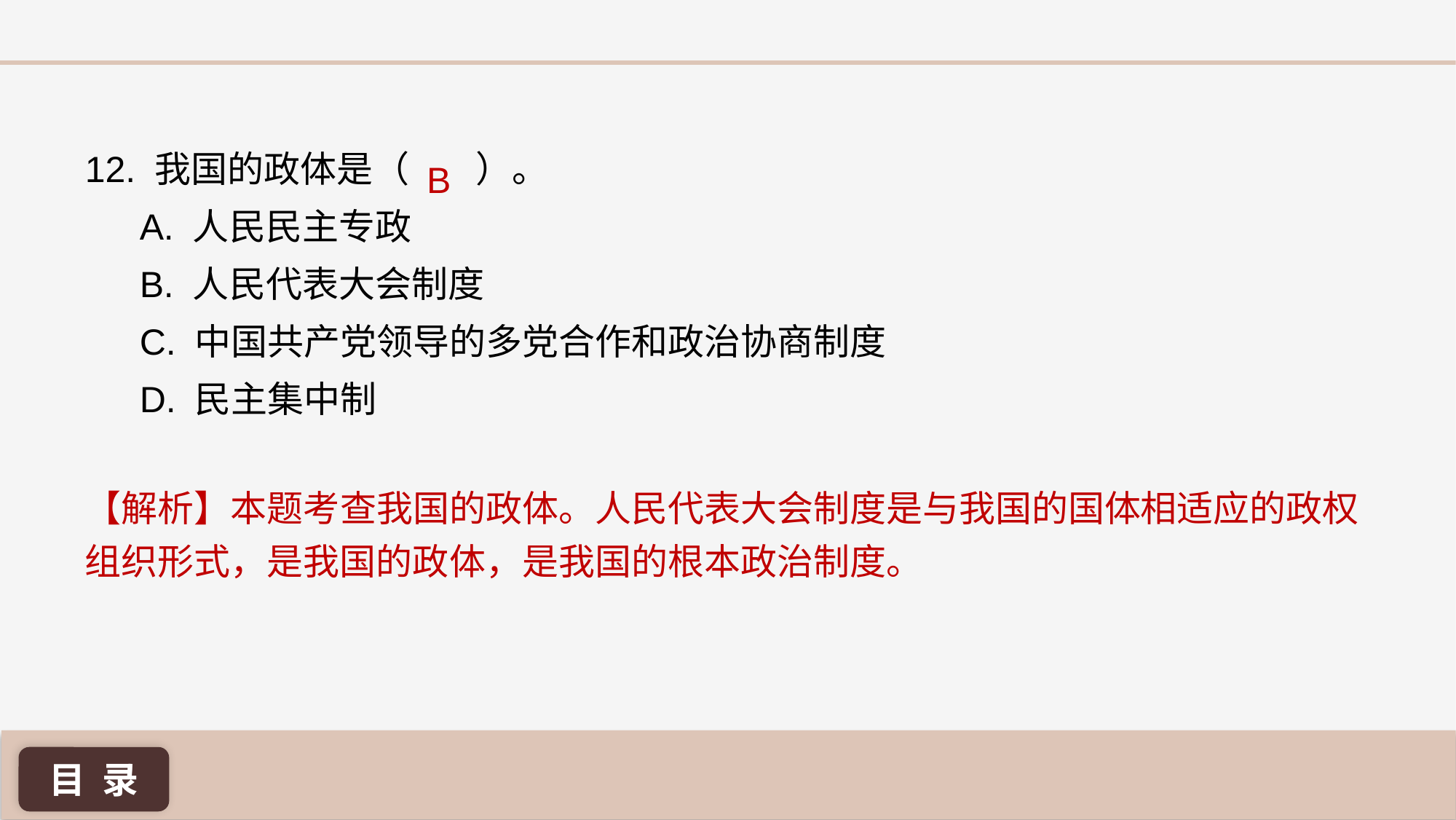

12. 我国的政体是（ 	 ）。
A. 人民民主专政
B. 人民代表大会制度
C. 中国共产党领导的多党合作和政治协商制度
D. 民主集中制
B
【解析】本题考查我国的政体。人民代表大会制度是与我国的国体相适应的政权组织形式，是我国的政体，是我国的根本政治制度。